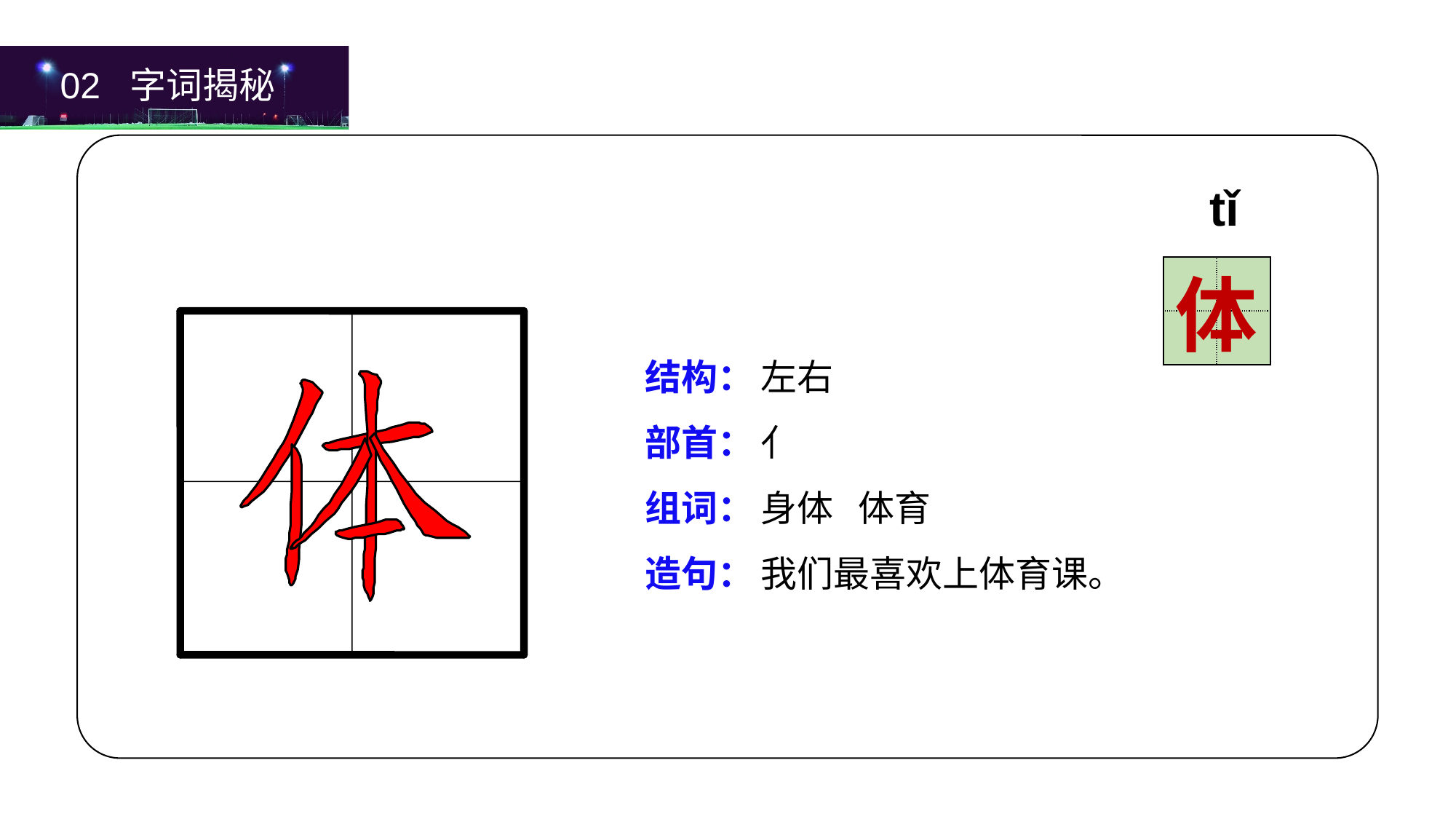

02  字词揭秘

tǐ
|  |  |
| --- | --- |
|  |  |
体

结构：
部首：
组词：
造句：

左右
亻
身体   体育
我们最喜欢上体育课。